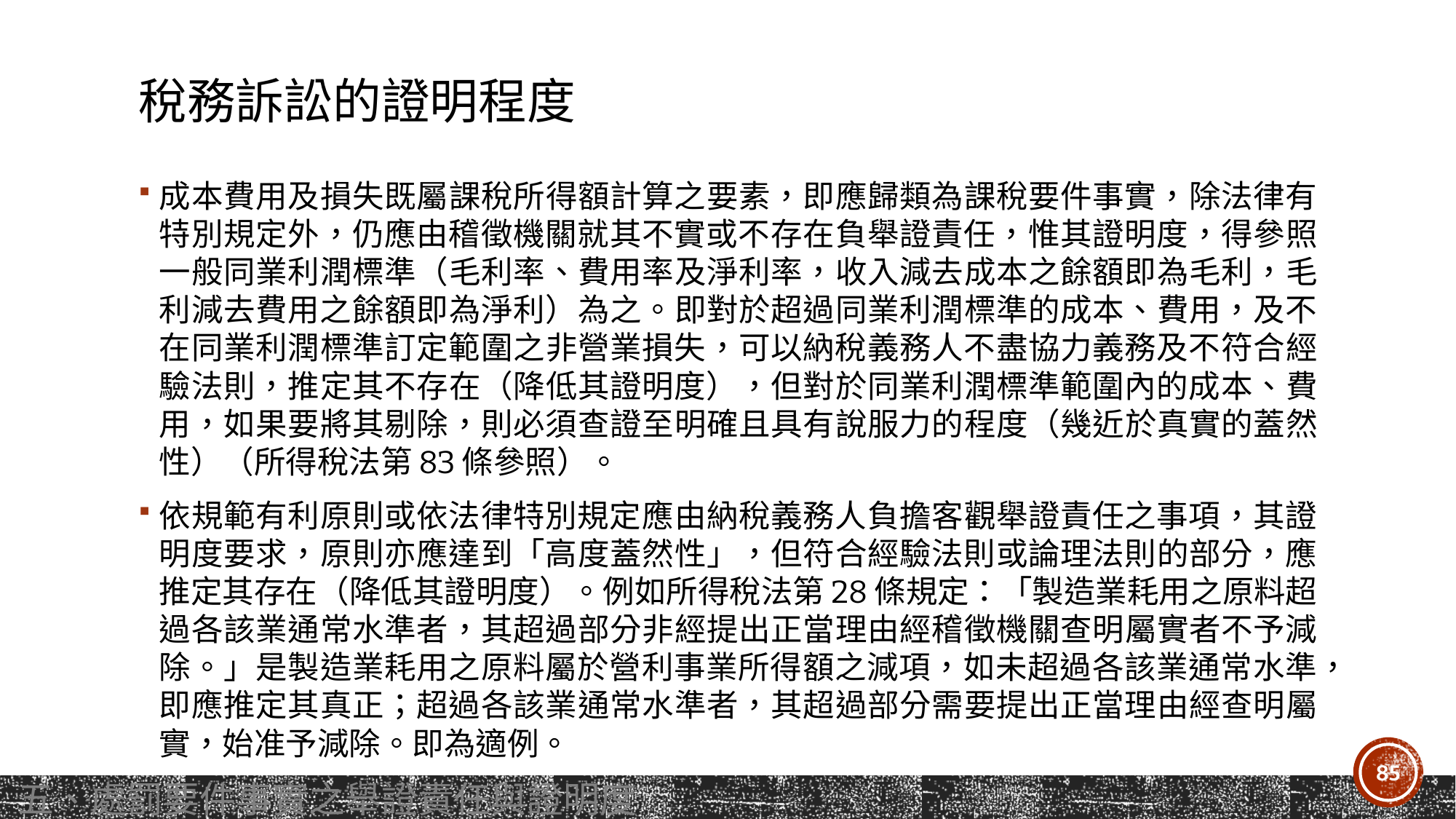

# 稅務訴訟的證明程度
成本費用及損失既屬課稅所得額計算之要素，即應歸類為課稅要件事實，除法律有特別規定外，仍應由稽徵機關就其不實或不存在負舉證責任，惟其證明度，得參照一般同業利潤標準（毛利率、費用率及淨利率，收入減去成本之餘額即為毛利，毛利減去費用之餘額即為淨利）為之。即對於超過同業利潤標準的成本、費用，及不在同業利潤標準訂定範圍之非營業損失，可以納稅義務人不盡協力義務及不符合經驗法則，推定其不存在（降低其證明度），但對於同業利潤標準範圍內的成本、費用，如果要將其剔除，則必須查證至明確且具有說服力的程度（幾近於真實的蓋然性）（所得稅法第83條參照）。
依規範有利原則或依法律特別規定應由納稅義務人負擔客觀舉證責任之事項，其證明度要求，原則亦應達到「高度蓋然性」，但符合經驗法則或論理法則的部分，應推定其存在（降低其證明度）。例如所得稅法第28條規定：「製造業耗用之原料超過各該業通常水準者，其超過部分非經提出正當理由經稽徵機關查明屬實者不予減除。」是製造業耗用之原料屬於營利事業所得額之減項，如未超過各該業通常水準，即應推定其真正；超過各該業通常水準者，其超過部分需要提出正當理由經查明屬實，始准予減除。即為適例。